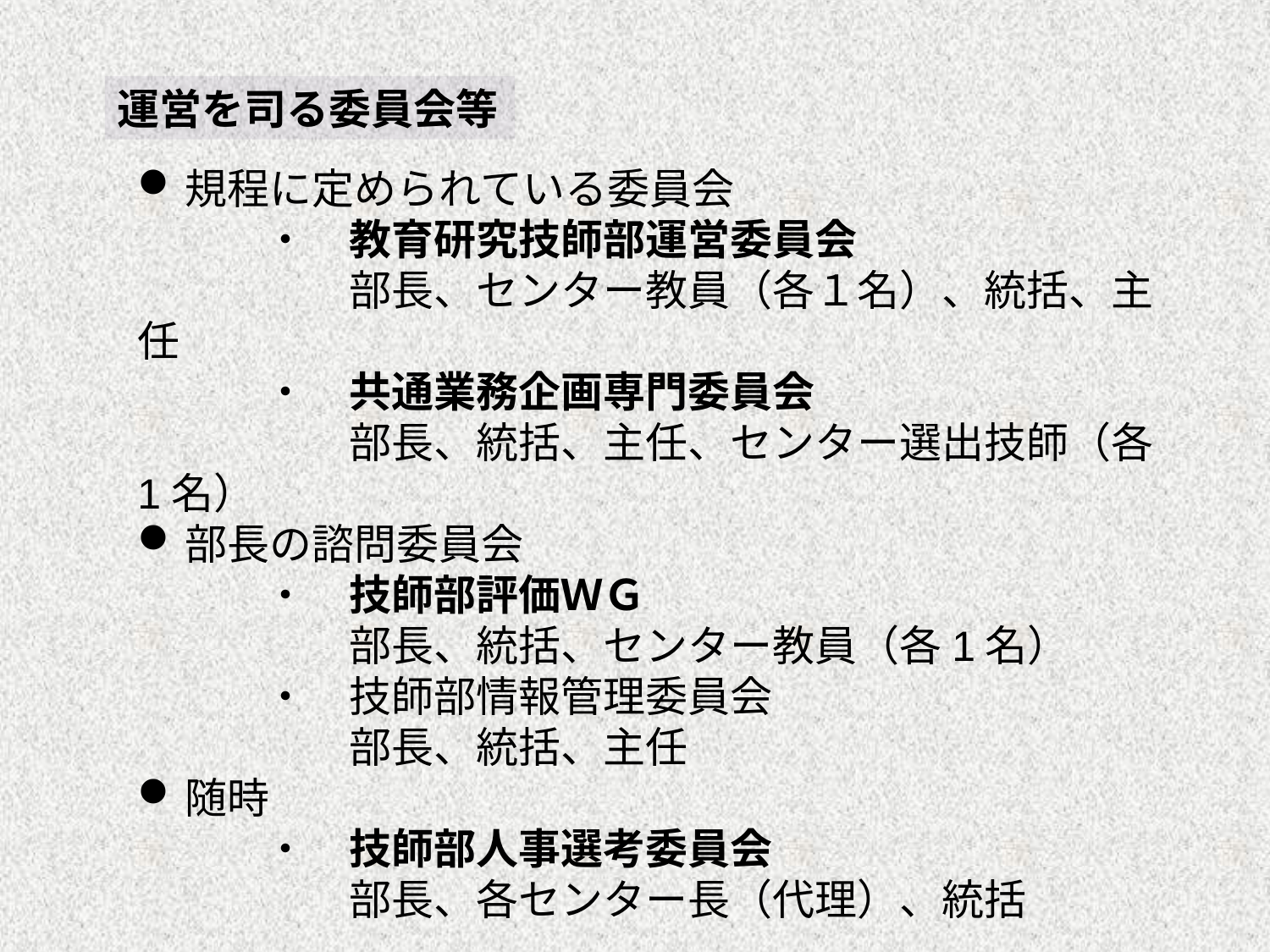

運営を司る委員会等
規程に定められている委員会
　　　・　教育研究技師部運営委員会
　　　　　部長、センター教員（各１名）、統括、主任
　　　・　共通業務企画専門委員会
　　　　　部長、統括、主任、センター選出技師（各1名）
部長の諮問委員会
　　　・　技師部評価ＷＧ
　　　　　部長、統括、センター教員（各1名）
　　　・　技師部情報管理委員会
　　　　　部長、統括、主任
随時
　　　・　技師部人事選考委員会
　　　　　部長、各センター長（代理）、統括